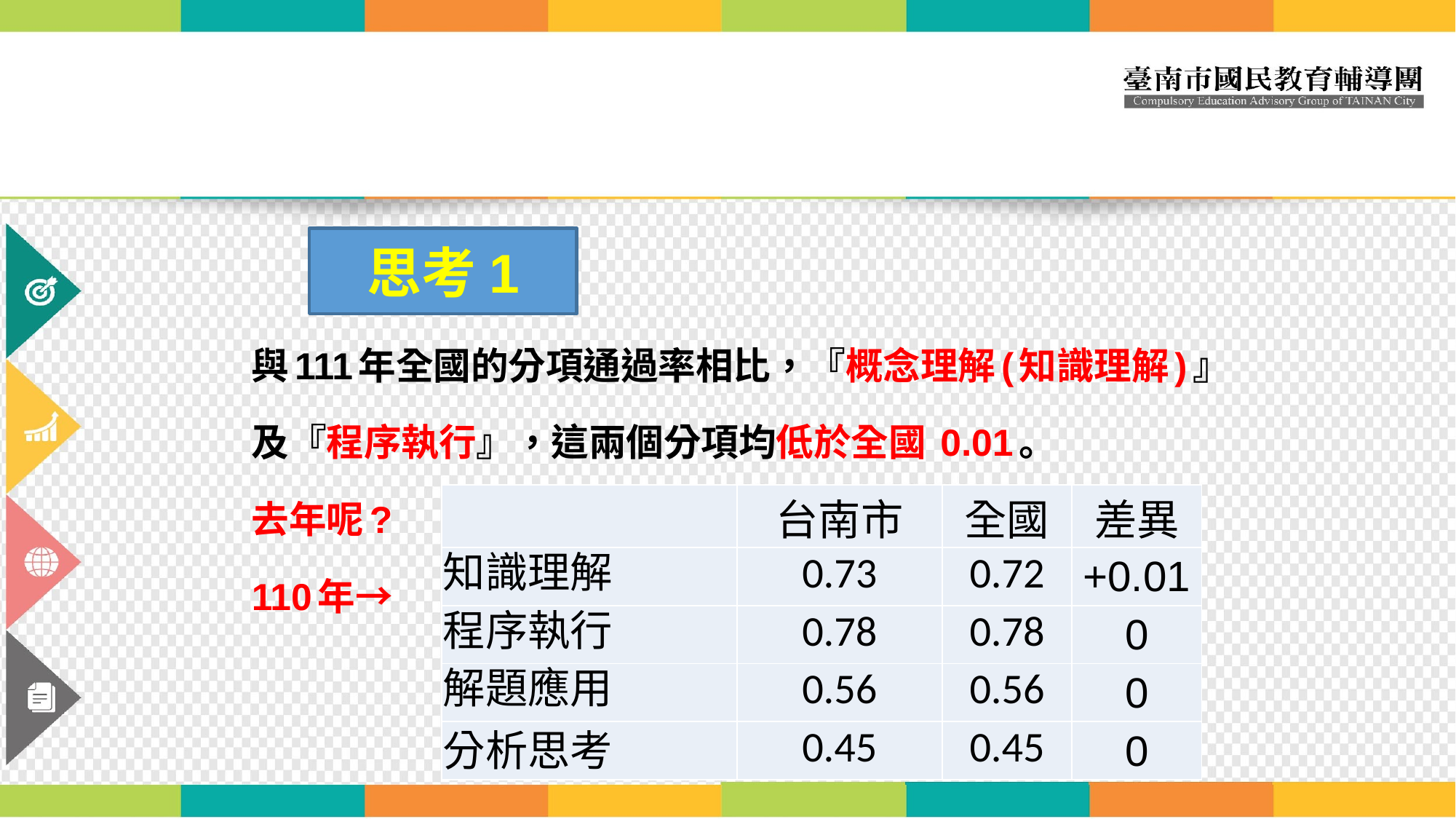

思考1
與111年全國的分項通過率相比，『概念理解(知識理解)』
及『程序執行』，這兩個分項均低於全國 0.01。
去年呢?
110年→

|  | 台南市 | 全國 | 差異 |
| --- | --- | --- | --- |
| 知識理解 | 0.73 | 0.72 | +0.01 |
| 程序執行 | 0.78 | 0.78 | 0 |
| 解題應用 | 0.56 | 0.56 | 0 |
| 分析思考 | 0.45 | 0.45 | 0 |